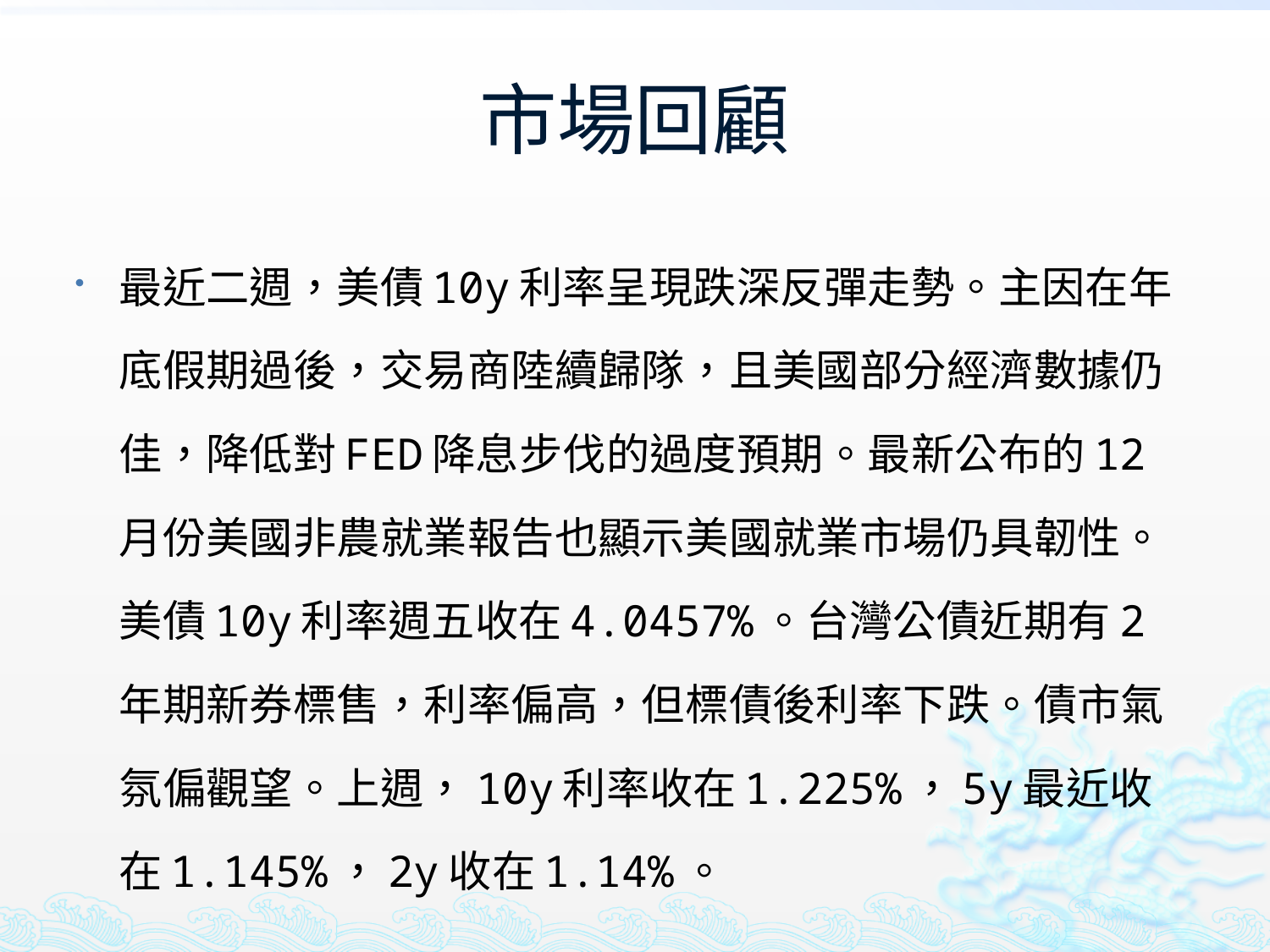

# 市場回顧
最近二週，美債10y利率呈現跌深反彈走勢。主因在年底假期過後，交易商陸續歸隊，且美國部分經濟數據仍佳，降低對FED降息步伐的過度預期。最新公布的12月份美國非農就業報告也顯示美國就業市場仍具韌性。美債10y利率週五收在4.0457%。台灣公債近期有2年期新券標售，利率偏高，但標債後利率下跌。債市氣氛偏觀望。上週，10y利率收在1.225%，5y最近收在1.145%，2y收在1.14%。